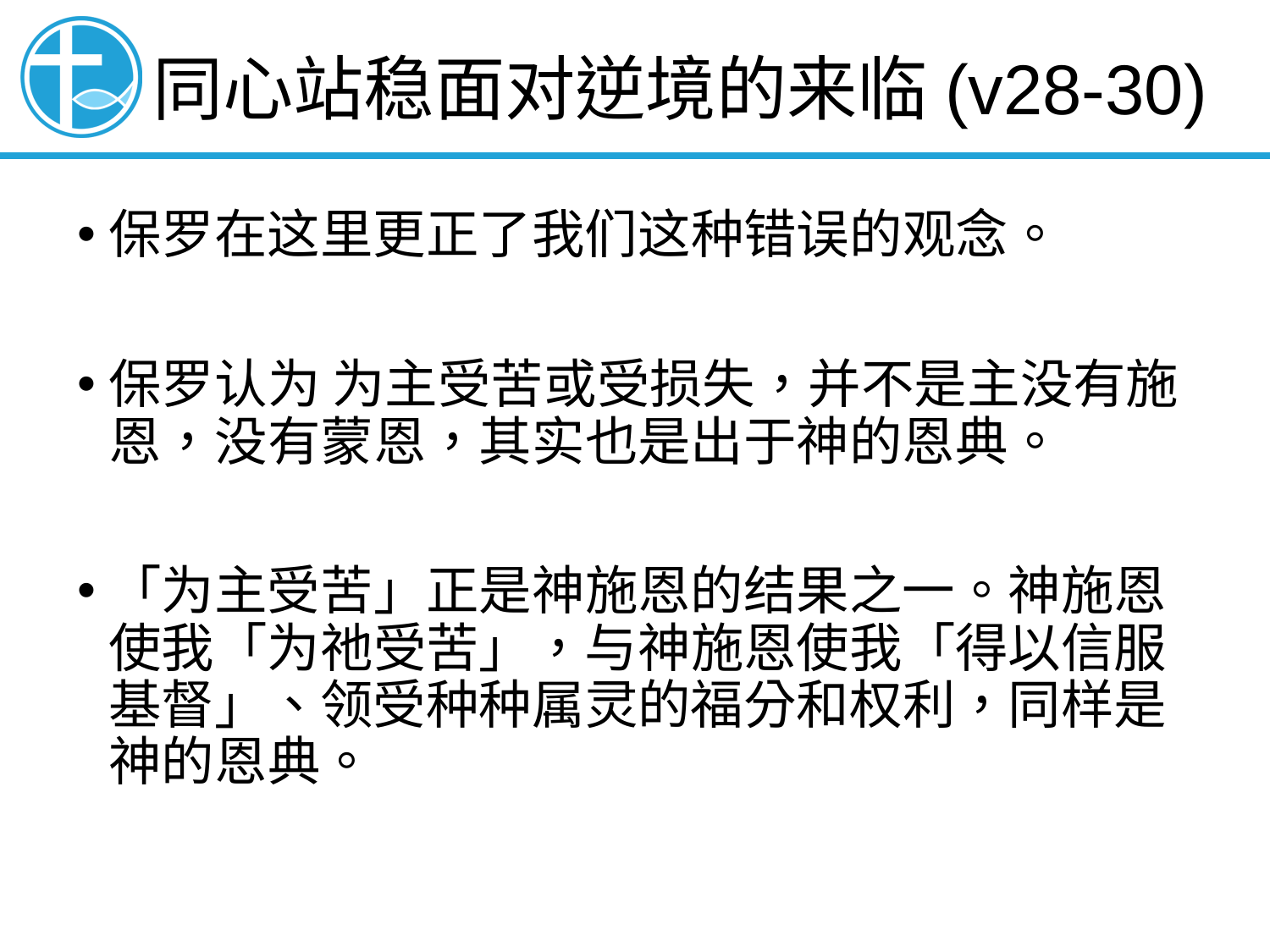

# 同心站稳面对逆境的来临(v28-30)
保罗在这里更正了我们这种错误的观念。

保罗认为 为主受苦或受损失，并不是主没有施恩，没有蒙恩，其实也是出于神的恩典。

「为主受苦」正是神施恩的结果之一。神施恩使我「为祂受苦」，与神施恩使我「得以信服基督」、领受种种属灵的福分和权利，同样是神的恩典。